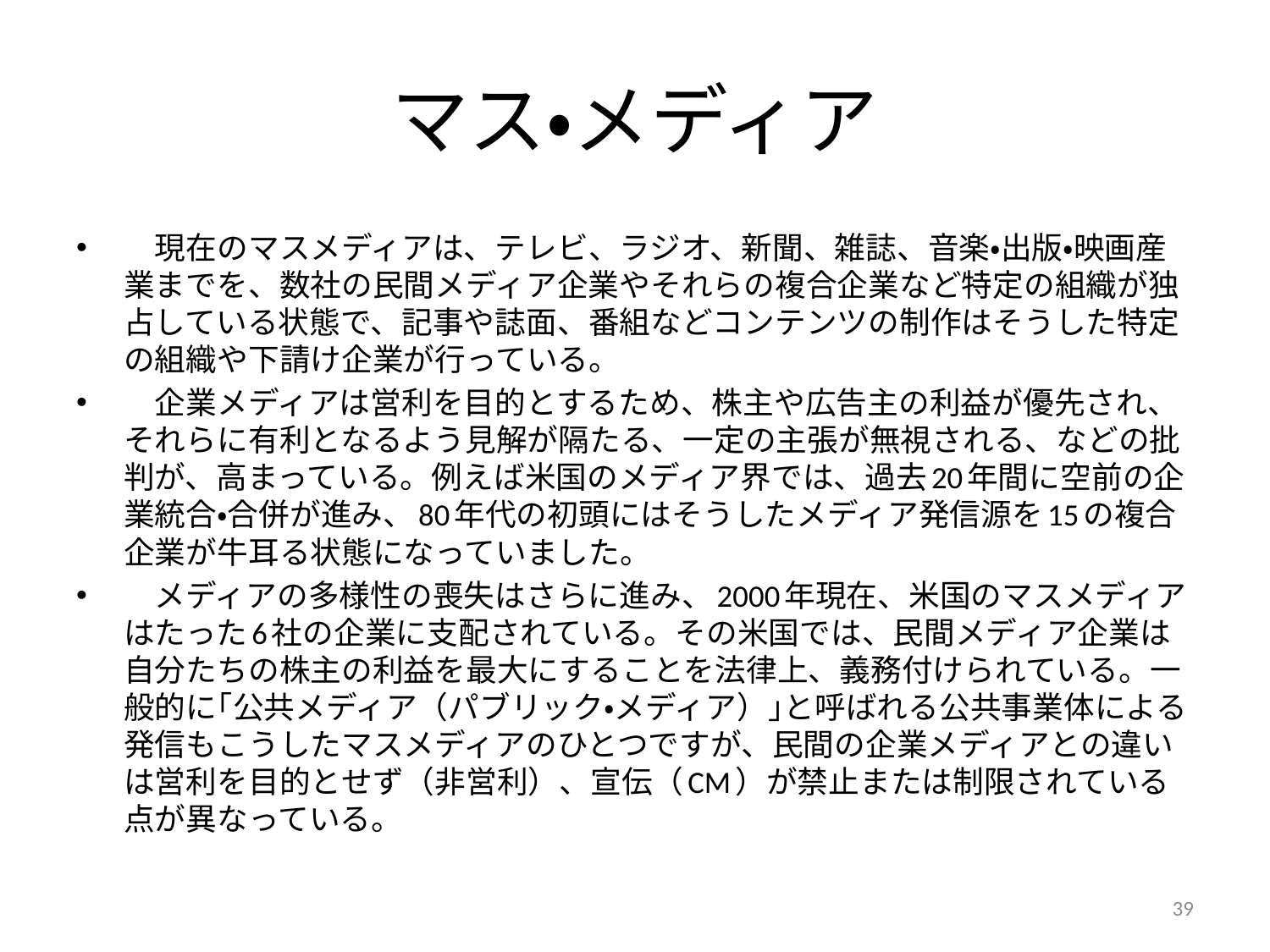

# マス・メディア
　現在のマスメディアは、テレビ、ラジオ、新聞、雑誌、音楽・出版・映画産業までを、数社の民間メディア企業やそれらの複合企業など特定の組織が独占している状態で、記事や誌面、番組などコンテンツの制作はそうした特定の組織や下請け企業が行っている。
　 企業メディアは営利を目的とするため、株主や広告主の利益が優先され、それらに有利となるよう見解が隔たる、一定の主張が無視される、などの批判が、高まっている。例えば米国のメディア界では、過去20年間に空前の企業統合・合併が進み、80年代の初頭にはそうしたメディア発信源を15の複合企業が牛耳る状態になっていました。
　メディアの多様性の喪失はさらに進み、2000年現在、米国のマスメディアはたった6社の企業に支配されている。その米国では、民間メディア企業は自分たちの株主の利益を最大にすることを法律上、義務付けられている。 一般的に｢公共メディア（パブリック・メディア）｣と呼ばれる公共事業体による発信もこうしたマスメディアのひとつですが、民間の企業メディアとの違いは営利を目的とせず（非営利）、宣伝（CM）が禁止または制限されている点が異なっている。

39